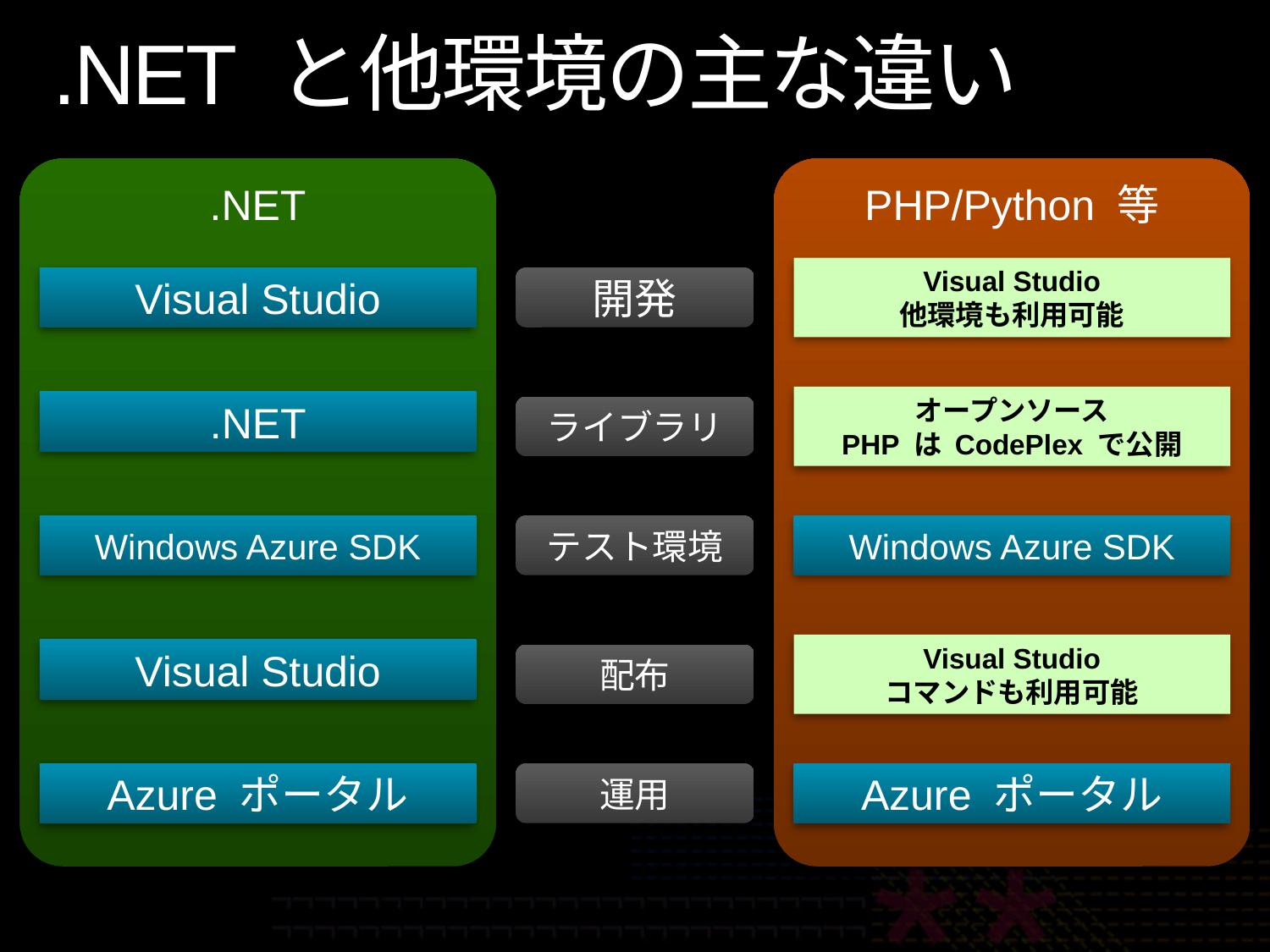

# .NET と他環境の主な違い
.NET
PHP/Python 等
Visual Studio
他環境も利用可能
Visual Studio
開発
オープンソース
PHP は CodePlex で公開
.NET
ライブラリ
Windows Azure SDK
テスト環境
Windows Azure SDK
Visual Studio
コマンドも利用可能
Visual Studio
配布
Azure ポータル
運用
Azure ポータル